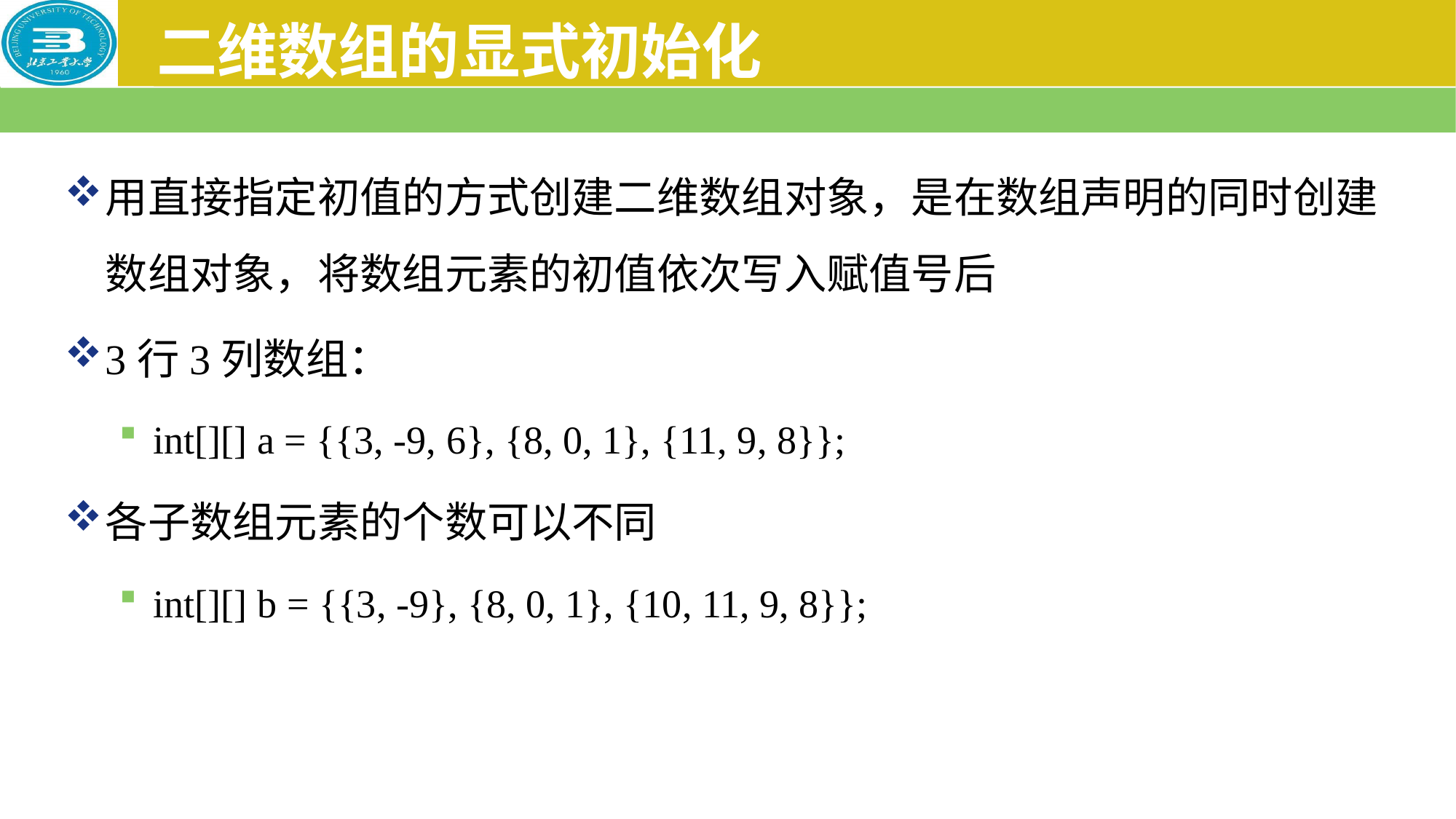

# 二维数组的显式初始化
用直接指定初值的方式创建二维数组对象，是在数组声明的同时创建数组对象，将数组元素的初值依次写入赋值号后
3行3列数组：
int[][] a = {{3, -9, 6}, {8, 0, 1}, {11, 9, 8}};
各子数组元素的个数可以不同
int[][] b = {{3, -9}, {8, 0, 1}, {10, 11, 9, 8}};